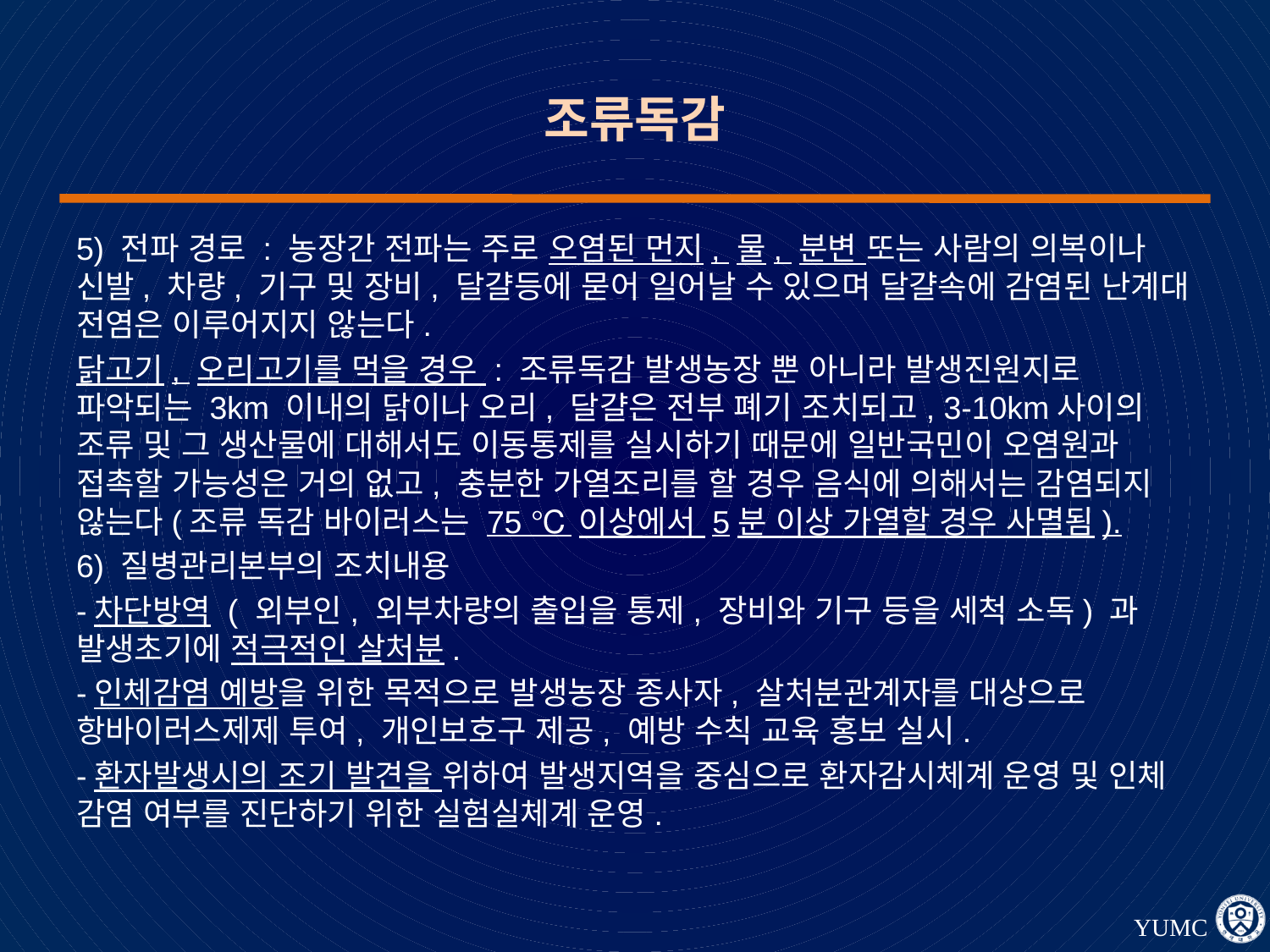

# 조류독감
5) 전파 경로 : 농장간 전파는 주로 오염된 먼지, 물, 분변 또는 사람의 의복이나 신발, 차량, 기구 및 장비, 달걀등에 묻어 일어날 수 있으며 달걀속에 감염된 난계대 전염은 이루어지지 않는다.
닭고기, 오리고기를 먹을 경우 : 조류독감 발생농장 뿐 아니라 발생진원지로 파악되는 3km 이내의 닭이나 오리, 달걀은 전부 폐기 조치되고, 3-10km사이의 조류 및 그 생산물에 대해서도 이동통제를 실시하기 때문에 일반국민이 오염원과 접촉할 가능성은 거의 없고, 충분한 가열조리를 할 경우 음식에 의해서는 감염되지 않는다(조류 독감 바이러스는 75 ℃ 이상에서 5분 이상 가열할 경우 사멸됨).
6) 질병관리본부의 조치내용
-차단방역 ( 외부인, 외부차량의 출입을 통제, 장비와 기구 등을 세척 소독) 과 발생초기에 적극적인 살처분.
-인체감염 예방을 위한 목적으로 발생농장 종사자, 살처분관계자를 대상으로 항바이러스제제 투여, 개인보호구 제공, 예방 수칙 교육 홍보 실시.
-환자발생시의 조기 발견을 위하여 발생지역을 중심으로 환자감시체계 운영 및 인체 감염 여부를 진단하기 위한 실험실체계 운영.